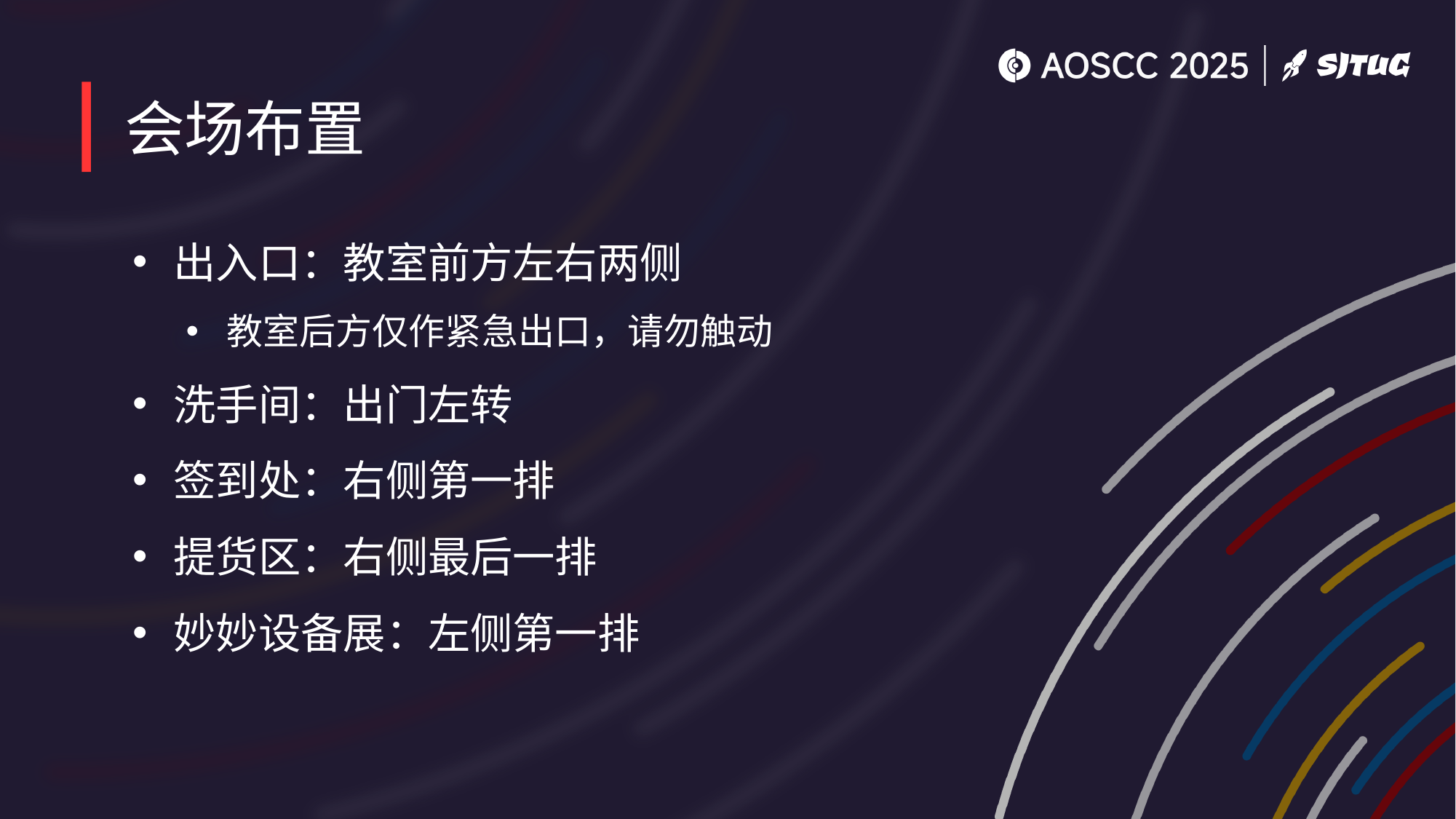

# 会场布置
出入口：教室前方左右两侧
教室后方仅作紧急出口，请勿触动
洗手间：出门左转
签到处：右侧第一排
提货区：右侧最后一排
妙妙设备展：左侧第一排